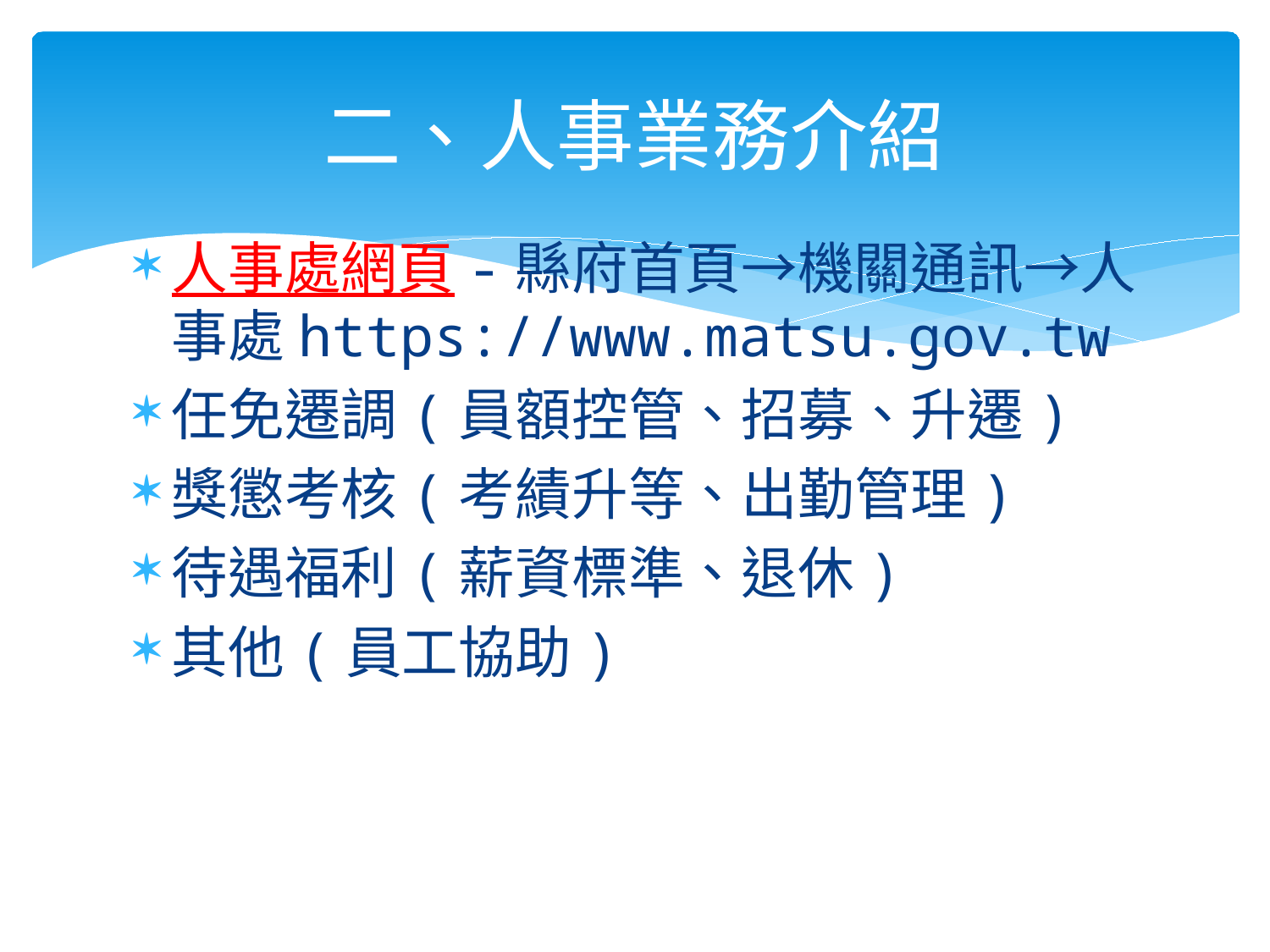

二、人事業務介紹
# 人事處網頁-縣府首頁→機關通訊→人事處https://www.matsu.gov.tw
任免遷調(員額控管、招募、升遷)
獎懲考核(考績升等、出勤管理)
待遇福利(薪資標準、退休)
其他(員工協助)